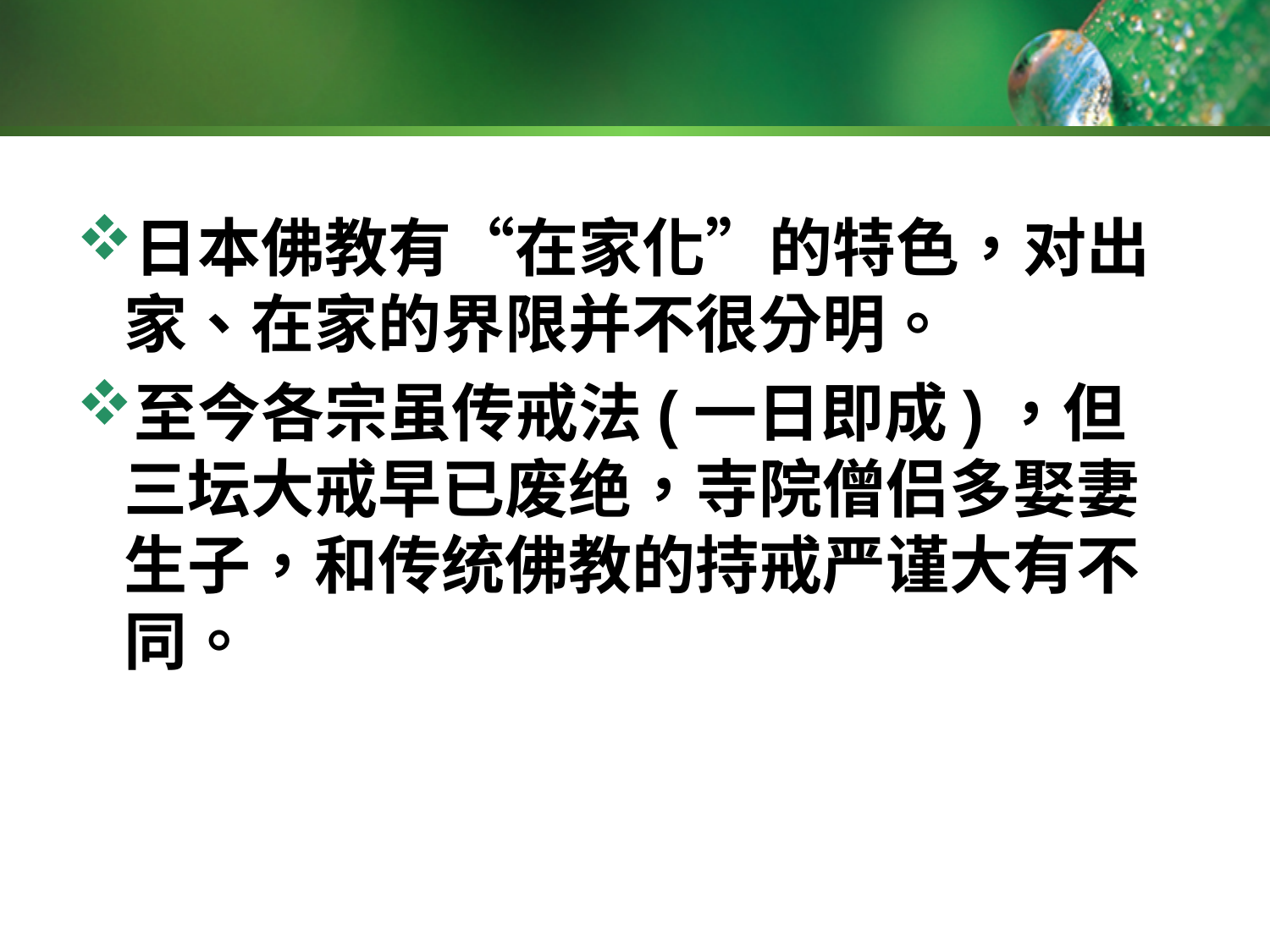

#
日本佛教有“在家化”的特色，对出家、在家的界限并不很分明。
至今各宗虽传戒法(一日即成)，但三坛大戒早已废绝，寺院僧侣多娶妻生子，和传统佛教的持戒严谨大有不同。